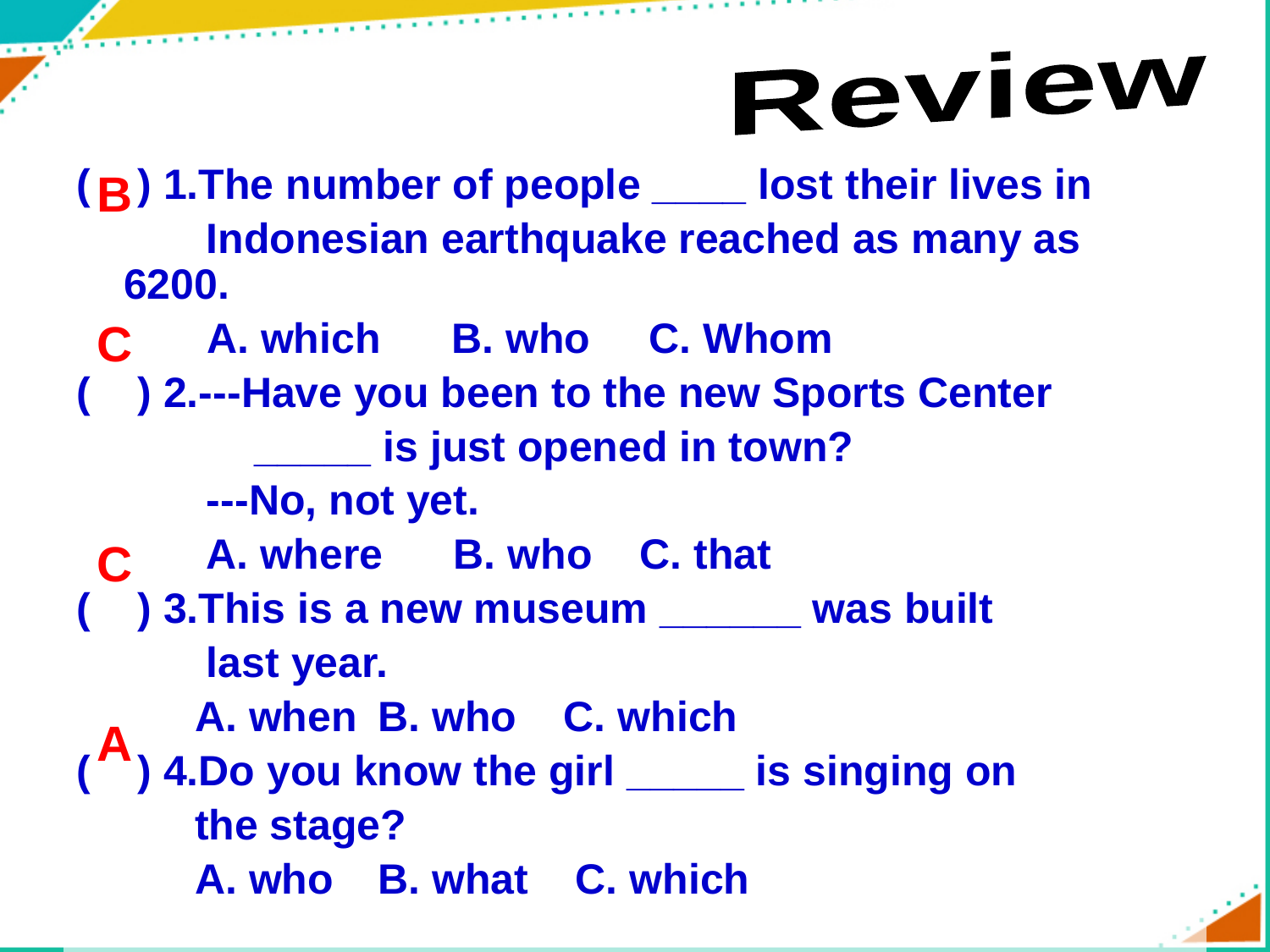

Review
(    ) 1.The number of people ____ lost their lives in
           Indonesian earthquake reached as many as 6200.
 	       A. which      B. who     C. Whom
(    ) 2.---Have you been to the new Sports Center
               _____ is just opened in town?
           ---No, not yet.
           A. where      B. who    C. that
(    ) 3.This is a new museum ______ was built
           last year.
	      A. when 	B. who    C. which
(    ) 4.Do you know the girl _____ is singing on
          the stage?
	      A. who   	B. what    C. which
B
C
PPT模板：www.1ppt.com/moban/                  PPT素材：www.1ppt.com/sucai/
PPT背景：www.1ppt.com/beijing/                   PPT图表：www.1ppt.com/tubiao/
PPT下载：www.1ppt.com/xiazai/                     PPT教程： www.1ppt.com/powerpoint/
资料下载：www.1ppt.com/ziliao/                   范文下载：www.1ppt.com/fanwen/
试卷下载：www.1ppt.com/shiti/                     教案下载：www.1ppt.com/jiaoan/
PPT论坛：www.1ppt.cn                                     PPT课件：www.1ppt.com/kejian/
语文课件：www.1ppt.com/kejian/yuwen/    数学课件：www.1ppt.com/kejian/shuxue/
英语课件：www.1ppt.com/kejian/yingyu/    美术课件：www.1ppt.com/kejian/meishu/
科学课件：www.1ppt.com/kejian/kexue/     物理课件：www.1ppt.com/kejian/wuli/
化学课件：www.1ppt.com/kejian/huaxue/  生物课件：www.1ppt.com/kejian/shengwu/
地理课件：www.1ppt.com/kejian/dili/          历史课件：www.1ppt.com/kejian/lishi/
C
A